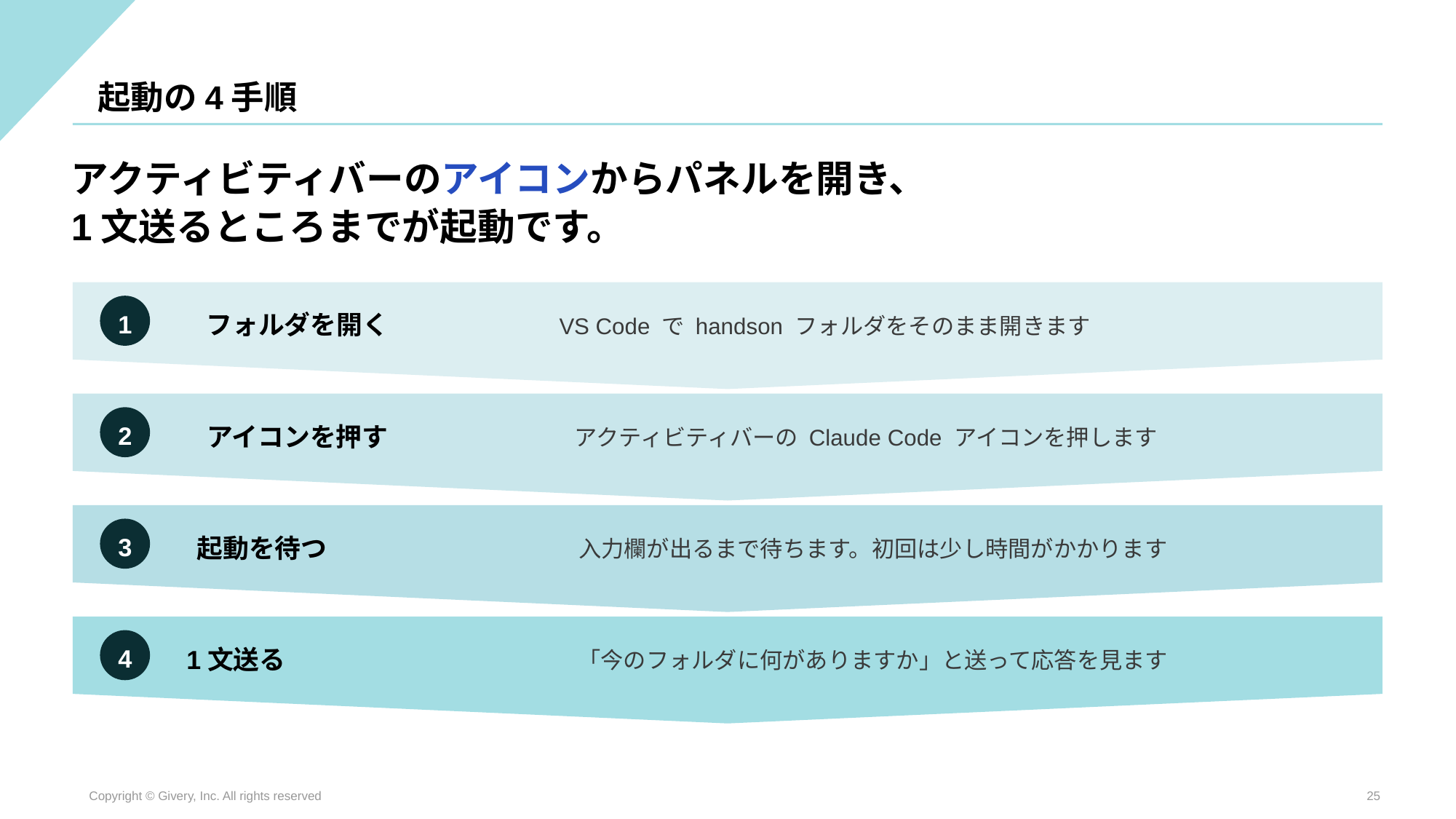

起動の4手順

アクティビティバーのアイコンからパネルを開き、
1文送るところまでが起動です。

1
フォルダを開く
VS Code で handson フォルダをそのまま開きます

2
アイコンを押す
アクティビティバーの Claude Code アイコンを押します

3
起動を待つ
入力欄が出るまで待ちます。初回は少し時間がかかります

4
1文送る
「今のフォルダに何がありますか」と送って応答を見ます
Copyright © Givery, Inc. All rights reserved
25